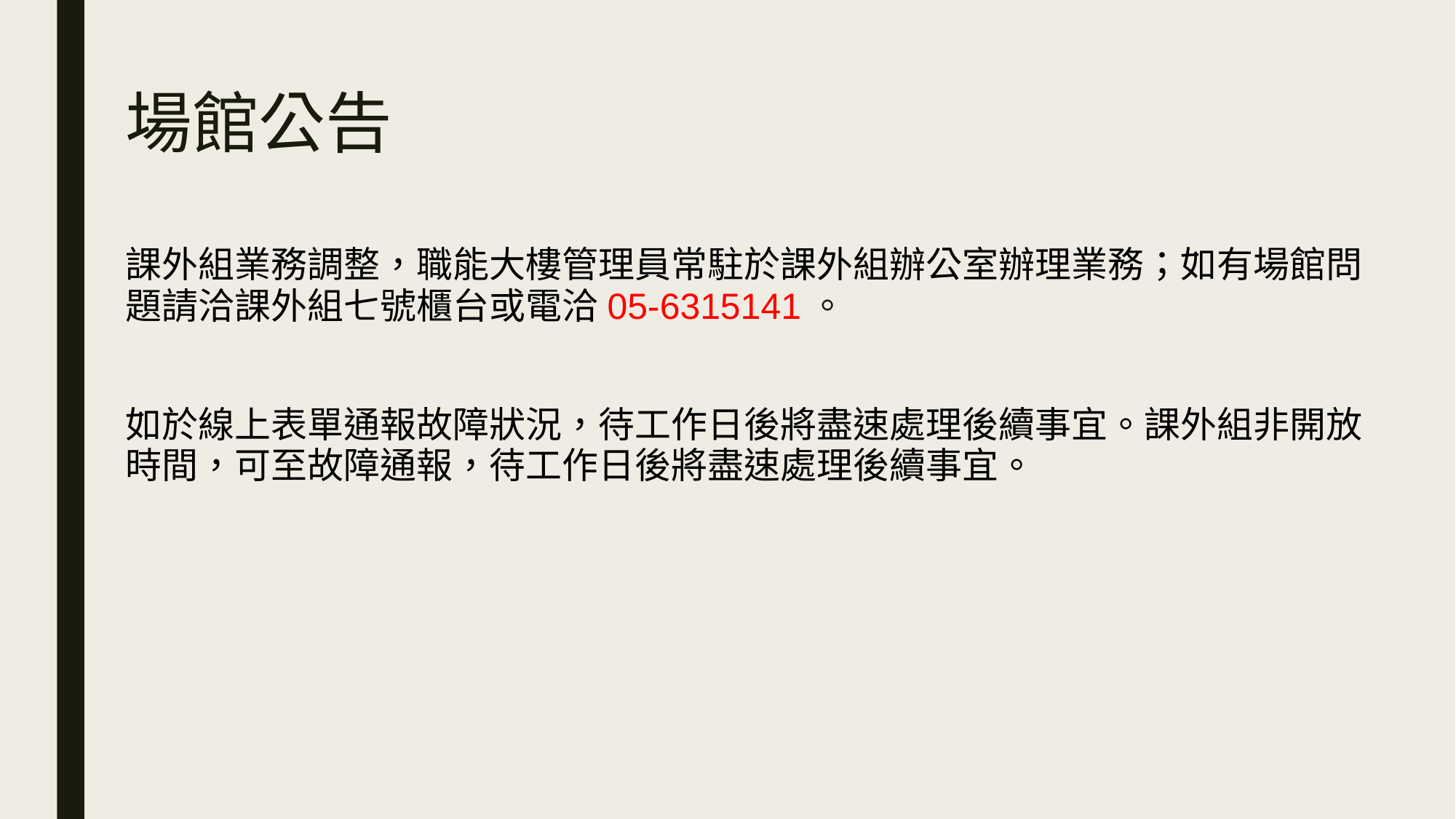

# 場館公告
課外組業務調整，職能大樓管理員常駐於課外組辦公室辦理業務；如有場館問題請洽課外組七號櫃台或電洽05-6315141。

如於線上表單通報故障狀況，待工作日後將盡速處理後續事宜。課外組非開放時間，可至故障通報，待工作日後將盡速處理後續事宜。